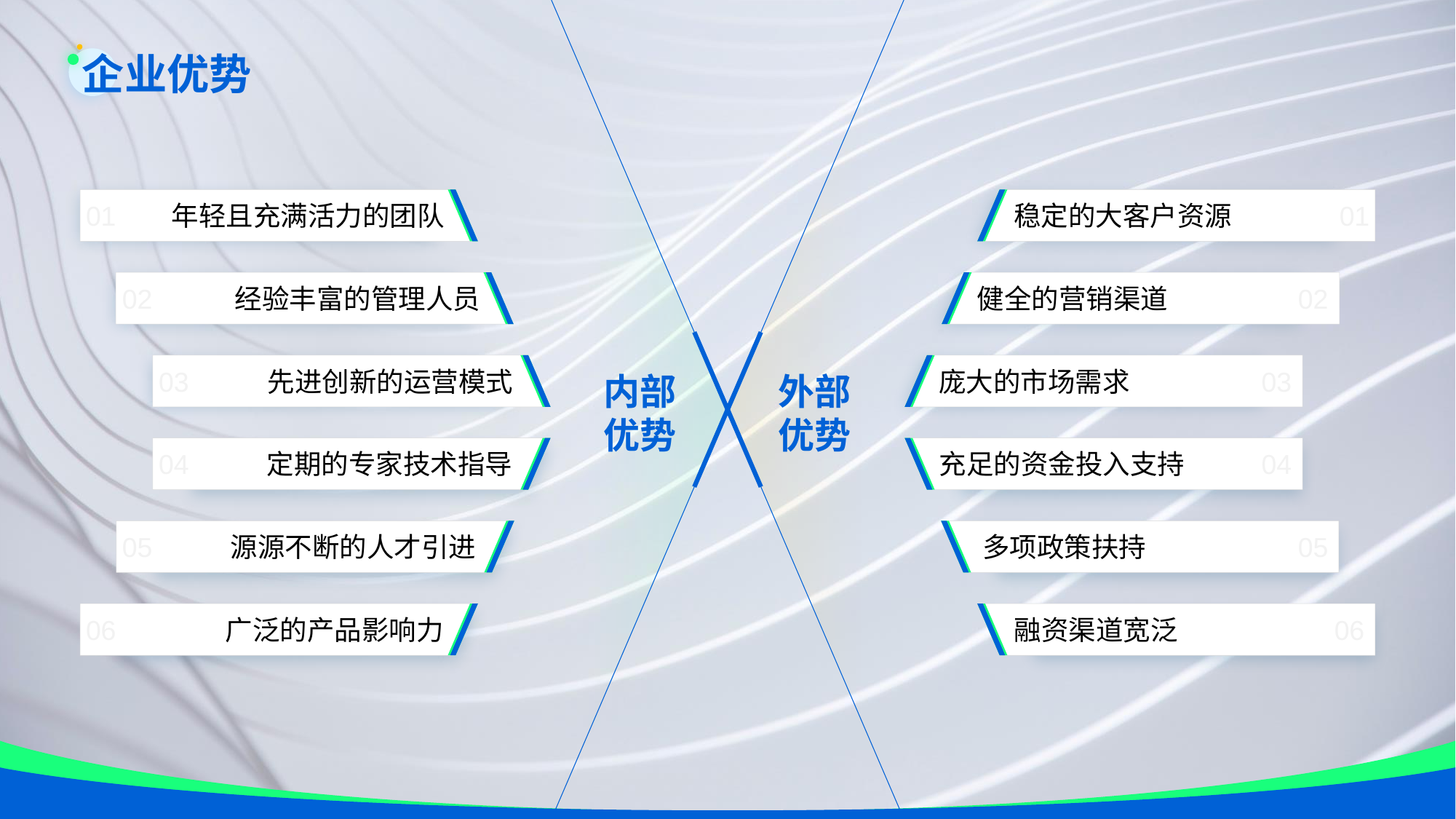

企业优势

01
年轻且充满活力的团队
稳定的大客户资源
01

02
经验丰富的管理人员
健全的营销渠道
02

03
先进创新的运营模式
庞大的市场需求
03
内部
优势
外部
优势

04
定期的专家技术指导
充足的资金投入支持
04

源源不断的人才引进
05
多项政策扶持
05

06
06
广泛的产品影响力
融资渠道宽泛